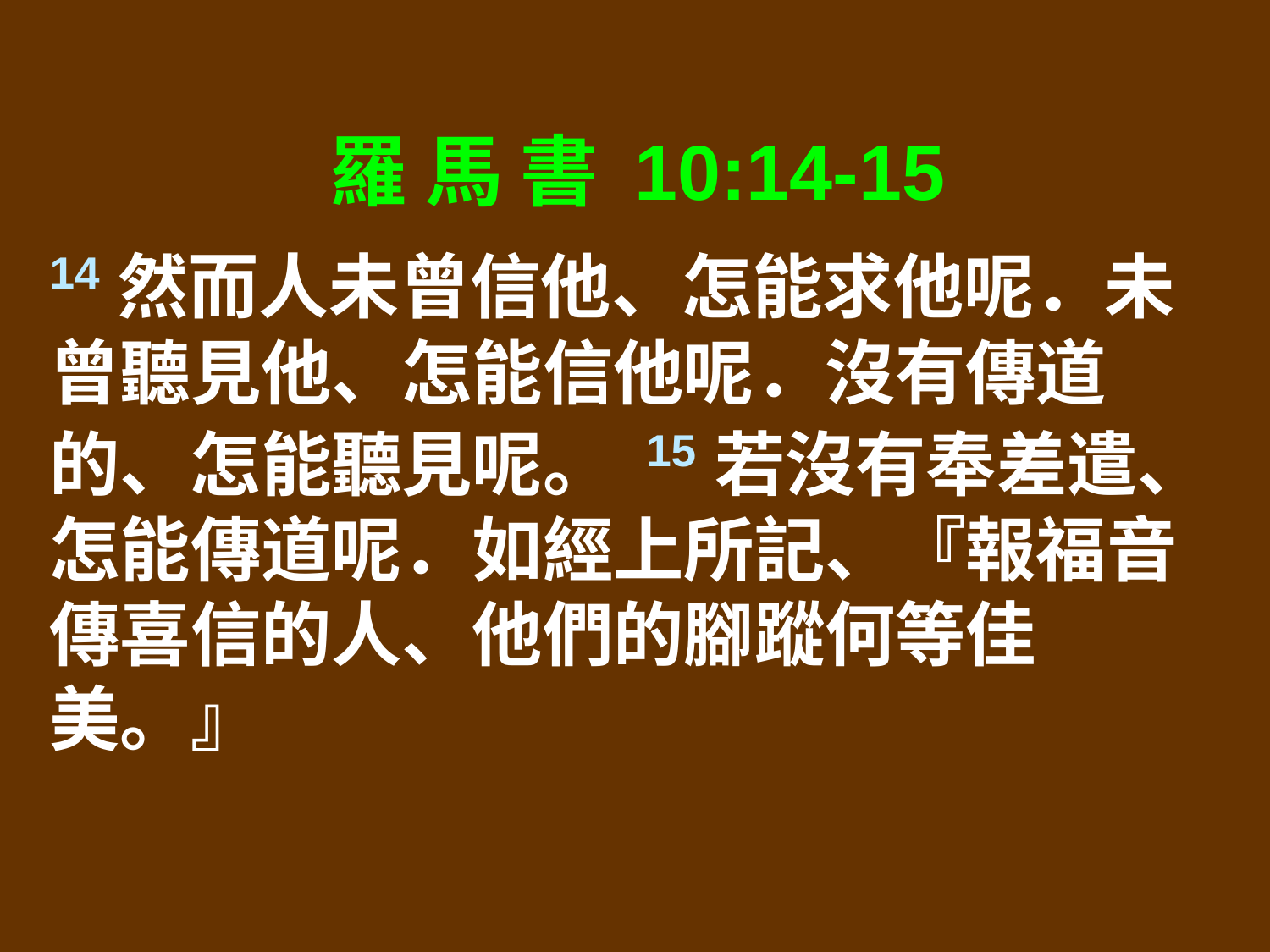

羅 馬 書 10:14-15
14然而人未曾信他、怎能求他呢．未曾聽見他、怎能信他呢．沒有傳道的、怎能聽見呢。 15若沒有奉差遣、怎能傳道呢．如經上所記、『報福音傳喜信的人、他們的腳蹤何等佳美。』